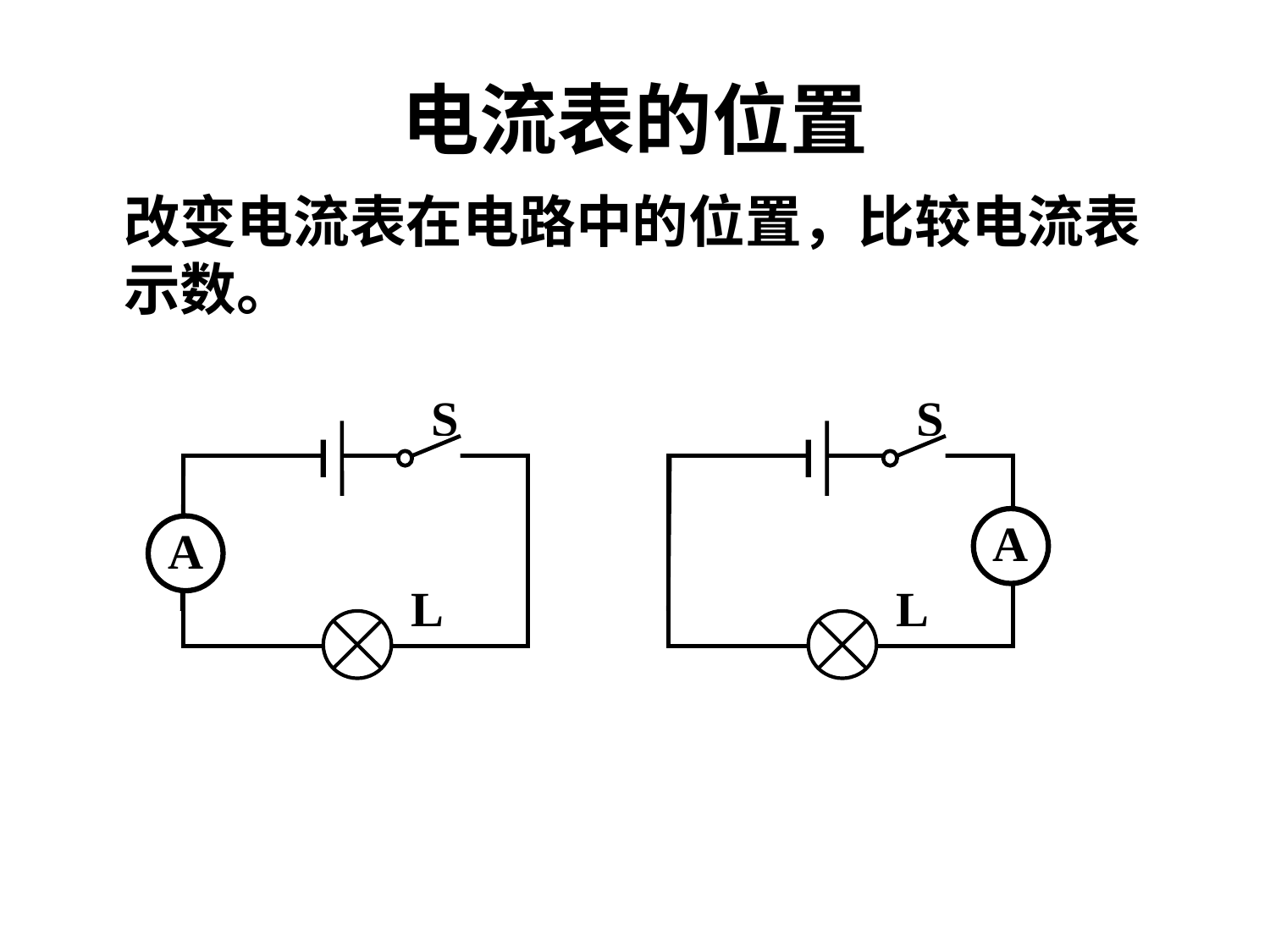

# 电流表的位置
改变电流表在电路中的位置，比较电流表示数。

S

A

L

S

A

L